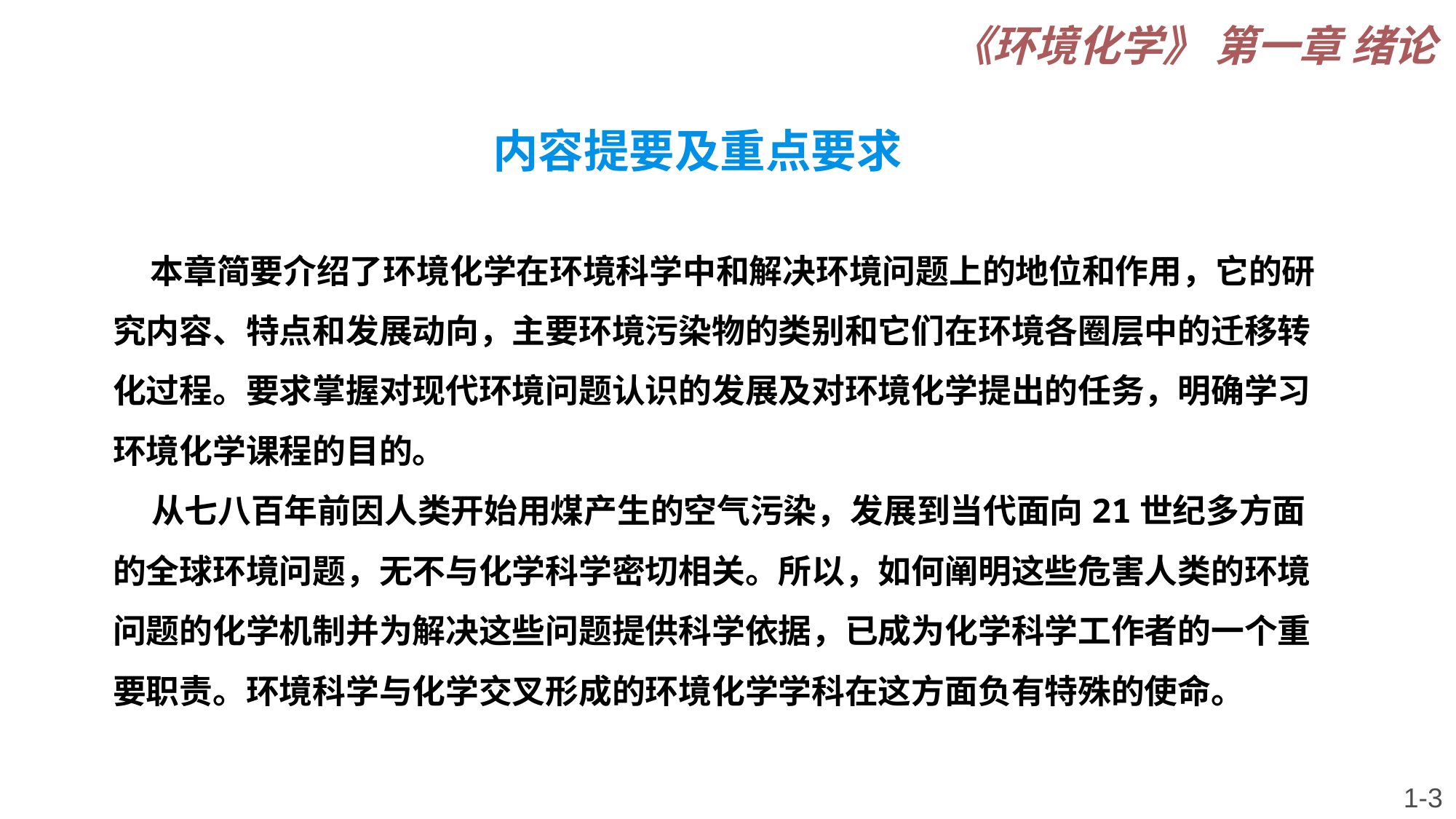

《环境化学》 第一章 绪论
内容提要及重点要求
     本章简要介绍了环境化学在环境科学中和解决环境问题上的地位和作用，它的研究内容、特点和发展动向，主要环境污染物的类别和它们在环境各圈层中的迁移转化过程。要求掌握对现代环境问题认识的发展及对环境化学提出的任务，明确学习环境化学课程的目的。
    从七八百年前因人类开始用煤产生的空气污染，发展到当代面向21世纪多方面的全球环境问题，无不与化学科学密切相关。所以，如何阐明这些危害人类的环境问题的化学机制并为解决这些问题提供科学依据，已成为化学科学工作者的一个重要职责。环境科学与化学交叉形成的环境化学学科在这方面负有特殊的使命。
1-3